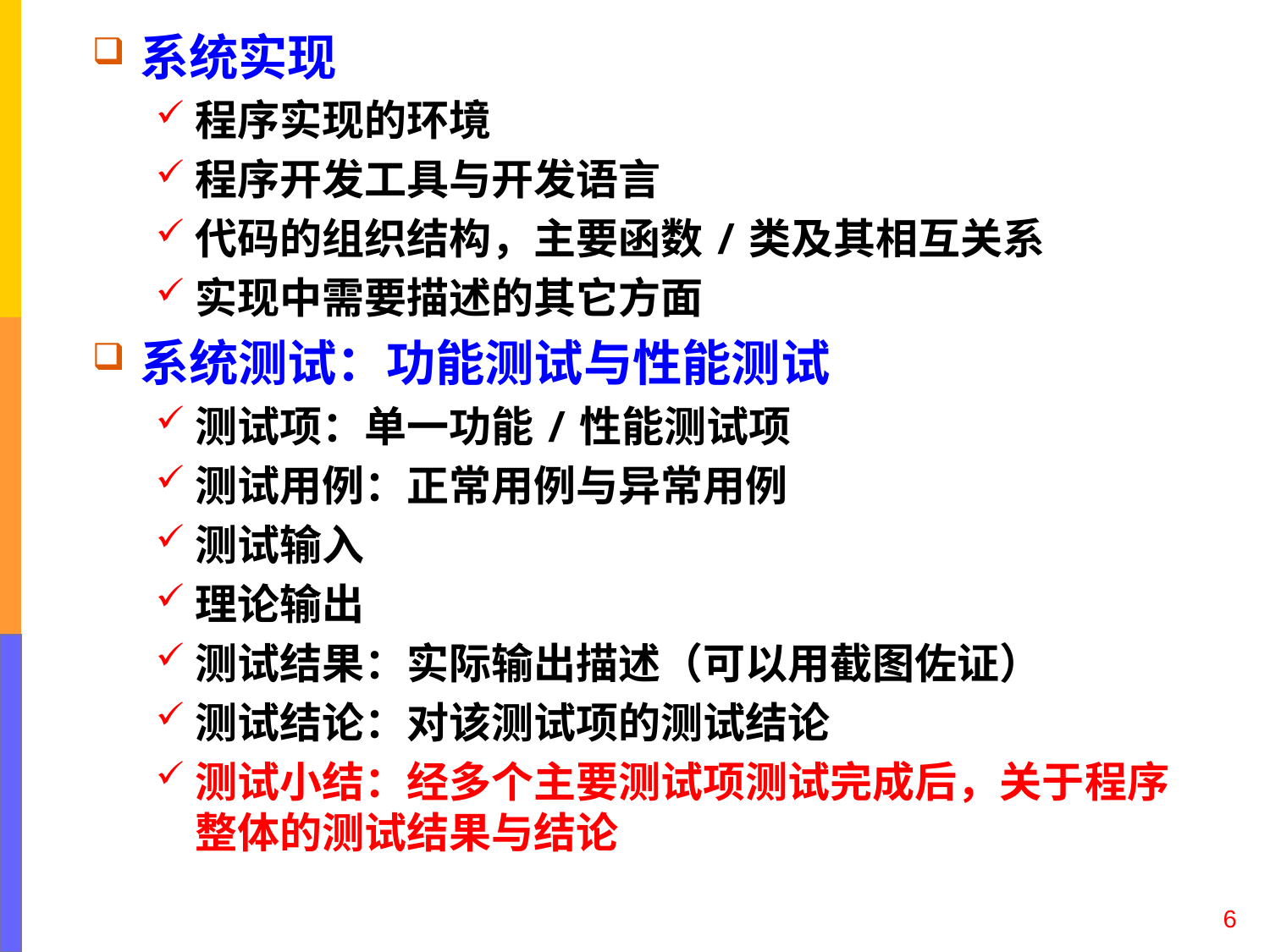

系统实现
程序实现的环境
程序开发工具与开发语言
代码的组织结构，主要函数/类及其相互关系
实现中需要描述的其它方面
系统测试：功能测试与性能测试
测试项：单一功能/性能测试项
测试用例：正常用例与异常用例
测试输入
理论输出
测试结果：实际输出描述（可以用截图佐证）
测试结论：对该测试项的测试结论
测试小结：经多个主要测试项测试完成后，关于程序整体的测试结果与结论